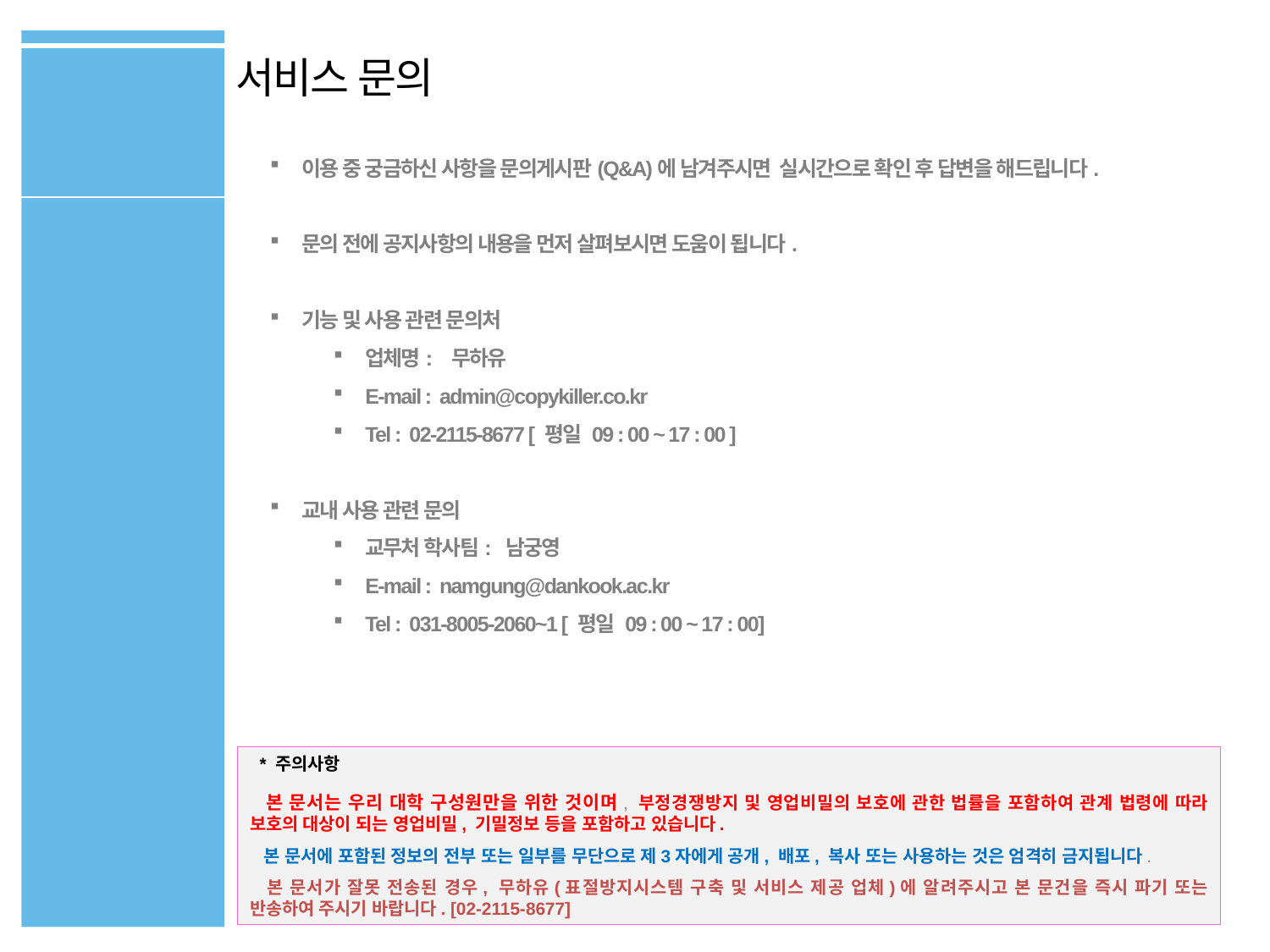

서비스 문의
이용 중 궁금하신 사항을 문의게시판(Q&A)에 남겨주시면  실시간으로 확인 후 답변을 해드립니다.

문의 전에 공지사항의 내용을 먼저 살펴보시면 도움이 됩니다.

기능 및 사용 관련 문의처
업체명:   무하유
E-mail :  admin@copykiller.co.kr
Tel :  02-2115-8677 [ 평일 09 : 00 ~ 17 : 00 ]

교내 사용 관련 문의
교무처 학사팀:  남궁영
E-mail :  namgung@dankook.ac.kr
Tel :  031-8005-2060~1 [ 평일 09 : 00 ~ 17 : 00]
  * 주의사항

  본 문서는 우리 대학 구성원만을 위한 것이며, 부정경쟁방지 및 영업비밀의 보호에 관한 법률을 포함하여 관계 법령에 따라 보호의 대상이 되는 영업비밀, 기밀정보 등을 포함하고 있습니다.

  본 문서에 포함된 정보의 전부 또는 일부를 무단으로 제3자에게 공개, 배포, 복사 또는 사용하는 것은 엄격히 금지됩니다.

  본 문서가 잘못 전송된 경우, 무하유(표절방지시스템 구축 및 서비스 제공 업체)에 알려주시고 본 문건을 즉시 파기 또는 반송하여 주시기 바랍니다. [02-2115-8677]